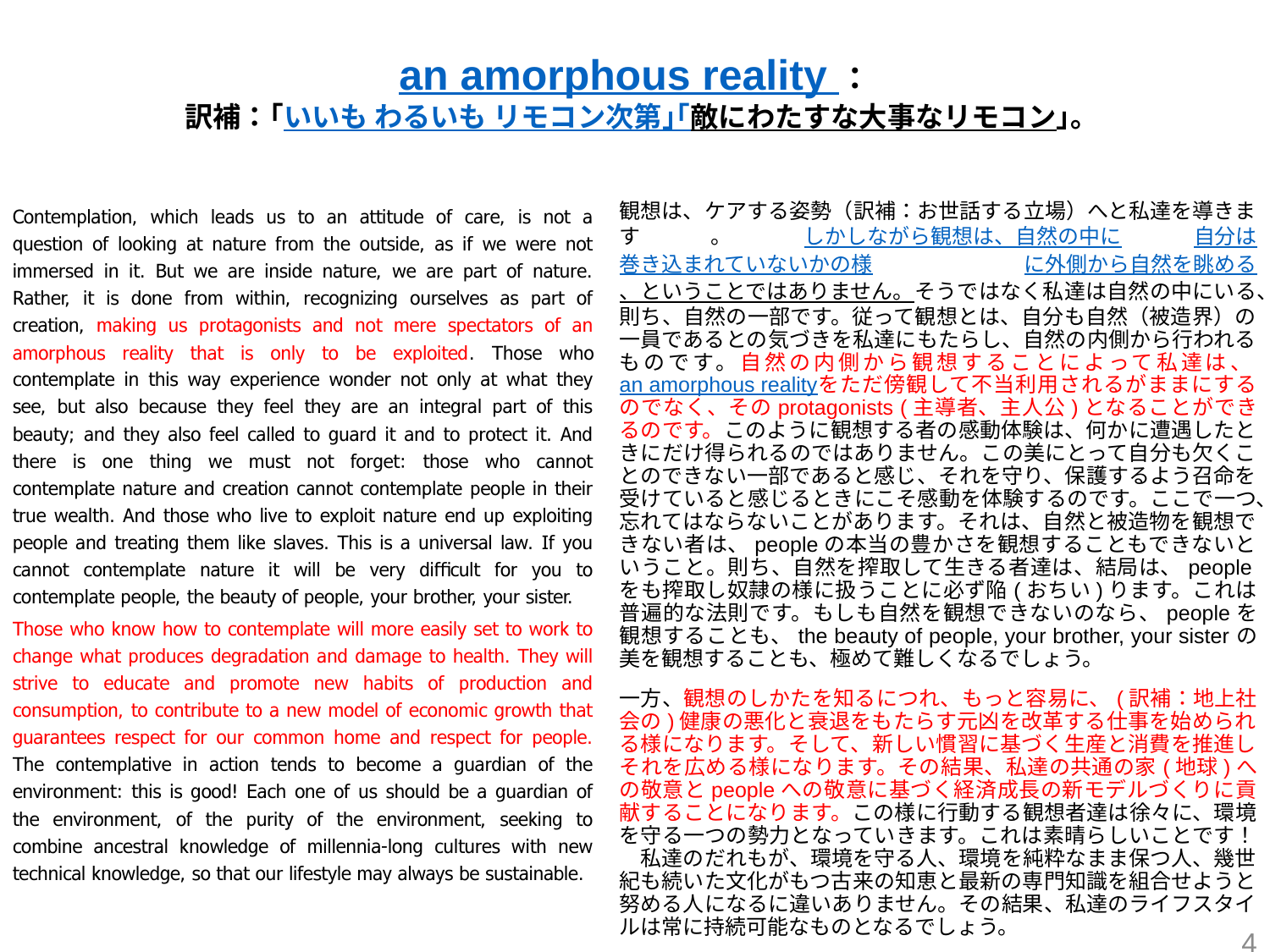

# an amorphous reality ： 訳補：｢いいも わるいも リモコン次第｣｢敵にわたすな大事なリモコン｣｡
Contemplation, which leads us to an attitude of care, is not a question of looking at nature from the outside, as if we were not immersed in it. But we are inside nature, we are part of nature. Rather, it is done from within, recognizing ourselves as part of creation, making us protagonists and not mere spectators of an amorphous reality that is only to be exploited. Those who contemplate in this way experience wonder not only at what they see, but also because they feel they are an integral part of this beauty; and they also feel called to guard it and to protect it. And there is one thing we must not forget: those who cannot contemplate nature and creation cannot contemplate people in their true wealth. And those who live to exploit nature end up exploiting people and treating them like slaves. This is a universal law. If you cannot contemplate nature it will be very difficult for you to contemplate people, the beauty of people, your brother, your sister.
Those who know how to contemplate will more easily set to work to change what produces degradation and damage to health. They will strive to educate and promote new habits of production and consumption, to contribute to a new model of economic growth that guarantees respect for our common home and respect for people. The contemplative in action tends to become a guardian of the environment: this is good! Each one of us should be a guardian of the environment, of the purity of the environment, seeking to combine ancestral knowledge of millennia-long cultures with new technical knowledge, so that our lifestyle may always be sustainable.
観想は、ケアする姿勢（訳補：お世話する立場）へと私達を導きます。しかしながら観想は、自然の中に自分は巻き込まれていないかの様に外側から自然を眺める、ということではありません。そうではなく私達は自然の中にいる、則ち、自然の一部です。従って観想とは、自分も自然（被造界）の一員であるとの気づきを私達にもたらし、自然の内側から行われるものです。自然の内側から観想することによって私達は、an amorphous realityをただ傍観して不当利用されるがままにするのでなく、そのprotagonists (主導者、主人公)となることができるのです。このように観想する者の感動体験は、何かに遭遇したときにだけ得られるのではありません。この美にとって自分も欠くことのできない一部であると感じ、それを守り、保護するよう召命を受けていると感じるときにこそ感動を体験するのです。ここで一つ、忘れてはならないことがあります。それは、自然と被造物を観想できない者は、peopleの本当の豊かさを観想することもできないということ。則ち、自然を搾取して生きる者達は、結局は、peopleをも搾取し奴隷の様に扱うことに必ず陥(おちい)ります。これは普遍的な法則です。もしも自然を観想できないのなら、peopleを観想することも、the beauty of people, your brother, your sisterの美を観想することも、極めて難しくなるでしょう。
一方、観想のしかたを知るにつれ、もっと容易に、(訳補：地上社会の)健康の悪化と衰退をもたらす元凶を改革する仕事を始められる様になります。そして、新しい慣習に基づく生産と消費を推進しそれを広める様になります。その結果、私達の共通の家(地球)への敬意とpeopleへの敬意に基づく経済成長の新モデルづくりに貢献することになります。この様に行動する観想者達は徐々に、環境を守る一つの勢力となっていきます。これは素晴らしいことです！　私達のだれもが、環境を守る人、環境を純粋なまま保つ人、幾世紀も続いた文化がもつ古来の知恵と最新の専門知識を組合せようと努める人になるに違いありません。その結果、私達のライフスタイルは常に持続可能なものとなるでしょう。
4